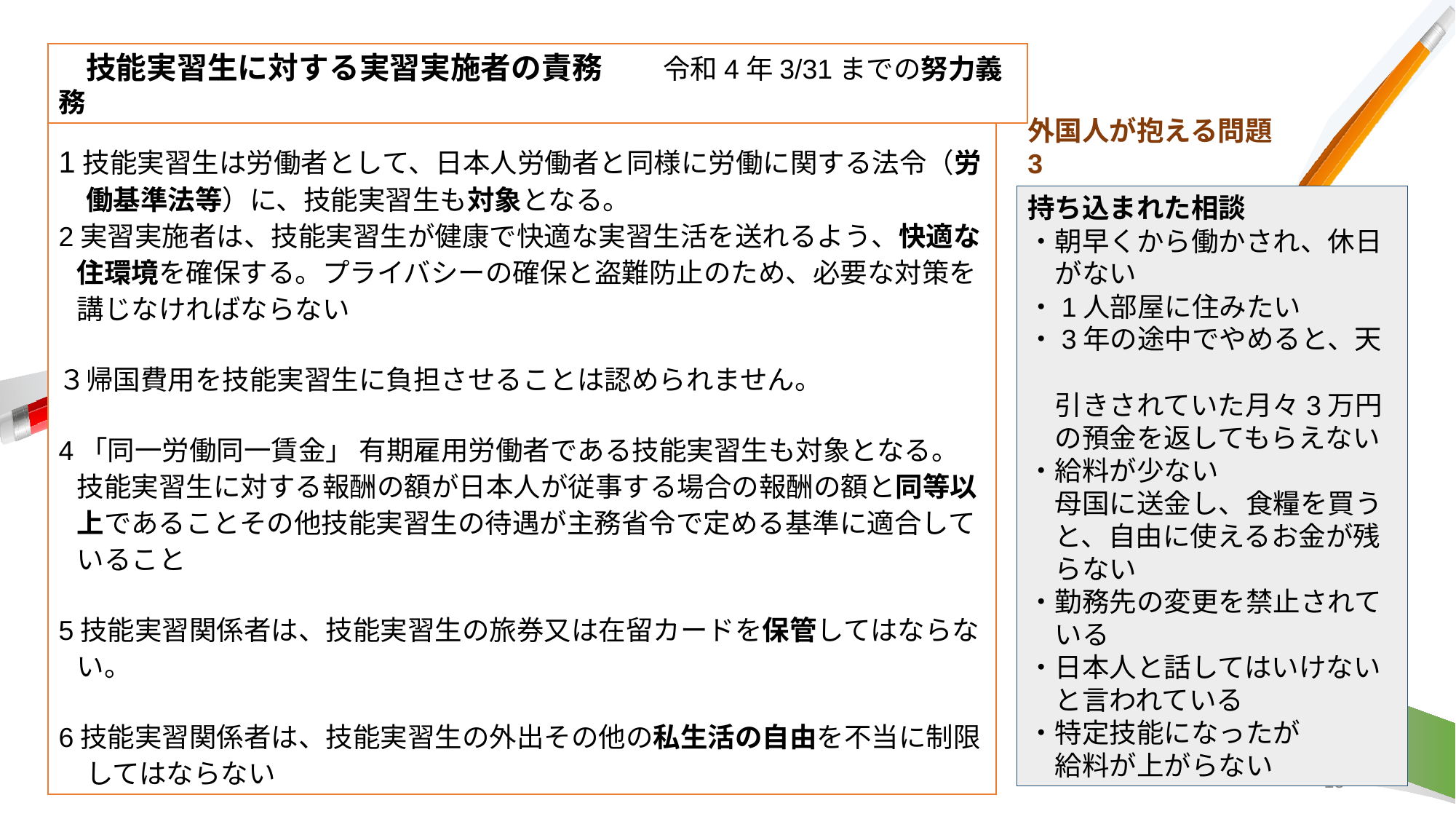

技能実習生に対する実習実施者の責務　　令和4年3/31までの努力義務
外国人が抱える問題　3

1技能実習生は労働者として、日本人労働者と同様に労働に関する法令（労
　働基準法等）に、技能実習生も対象となる。
2実習実施者は、技能実習生が健康で快適な実習生活を送れるよう、快適な住環境を確保する。プライバシーの確保と盗難防止のため、必要な対策を講じなければならない
３帰国費用を技能実習生に負担させることは認められません。
4「同一労働同一賃金」 有期雇用労働者である技能実習生も対象となる。技能実習生に対する報酬の額が日本人が従事する場合の報酬の額と同等以上であることその他技能実習生の待遇が主務省令で定める基準に適合していること
5技能実習関係者は、技能実習生の旅券又は在留カードを保管してはならない。
6技能実習関係者は、技能実習生の外出その他の私生活の自由を不当に制限
　してはならない
持ち込まれた相談
・朝早くから働かされ、休日
　がない
・1人部屋に住みたい
・3年の途中でやめると、天
　引きされていた月々3万円
　の預金を返してもらえない
・給料が少ない
　母国に送金し、食糧を買う
　と、自由に使えるお金が残
　らない
・勤務先の変更を禁止されて
　いる
・日本人と話してはいけない
　と言われている
・特定技能になったが
　給料が上がらない
13